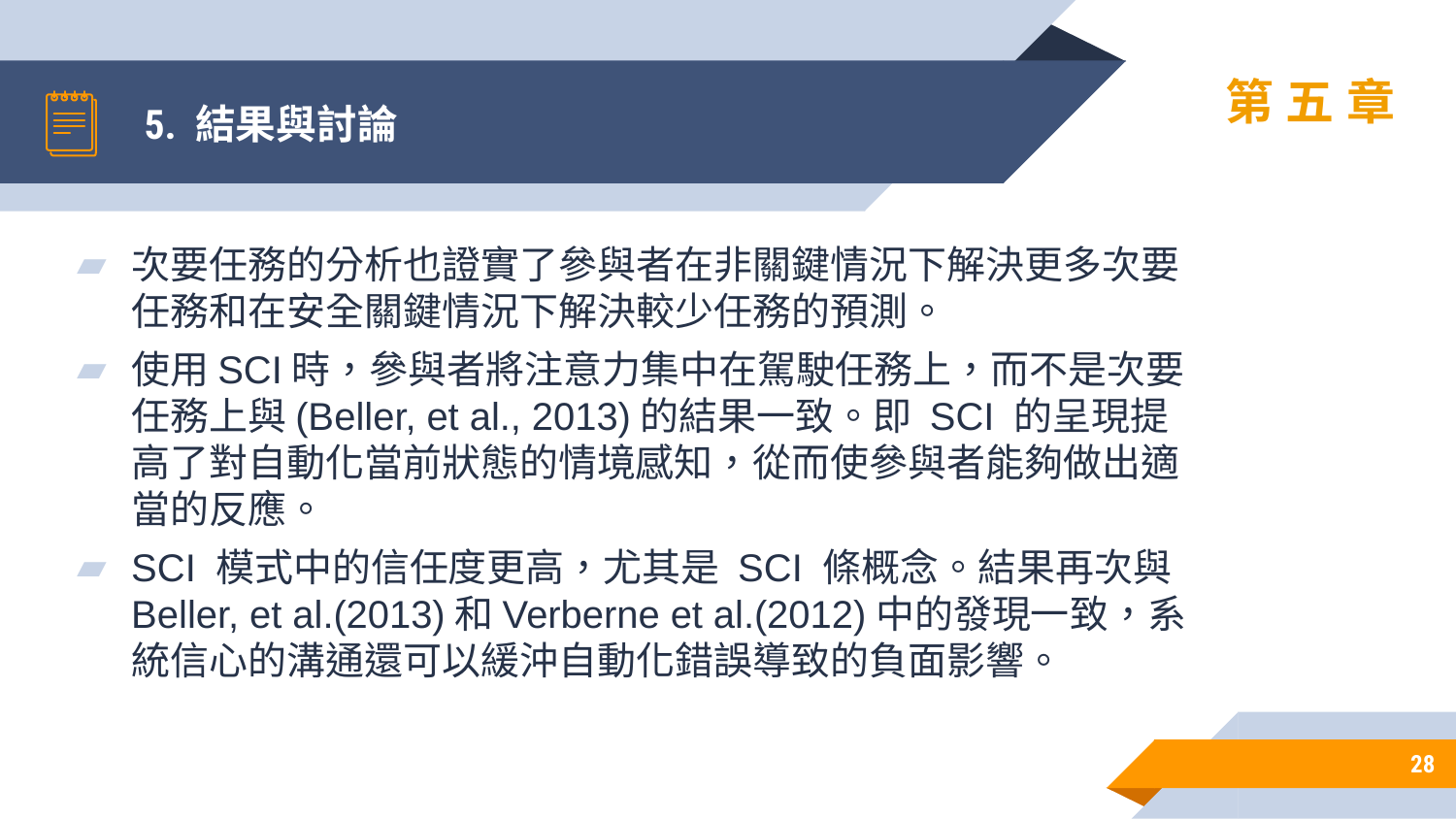

# 5. 結果與討論
第五章

次要任務的分析也證實了參與者在非關鍵情況下解決更多次要任務和在安全關鍵情況下解決較少任務的預測。
使用SCI時，參與者將注意力集中在駕駛任務上，而不是次要任務上與(Beller, et al., 2013)的結果一致。即 SCI 的呈現提高了對自動化當前狀態的情境感知，從而使參與者能夠做出適當的反應。
SCI 模式中的信任度更高，尤其是 SCI 條概念。結果再次與 Beller, et al.(2013)和Verberne et al.(2012)中的發現一致，系統信心的溝通還可以緩沖自動化錯誤導致的負面影響。
28